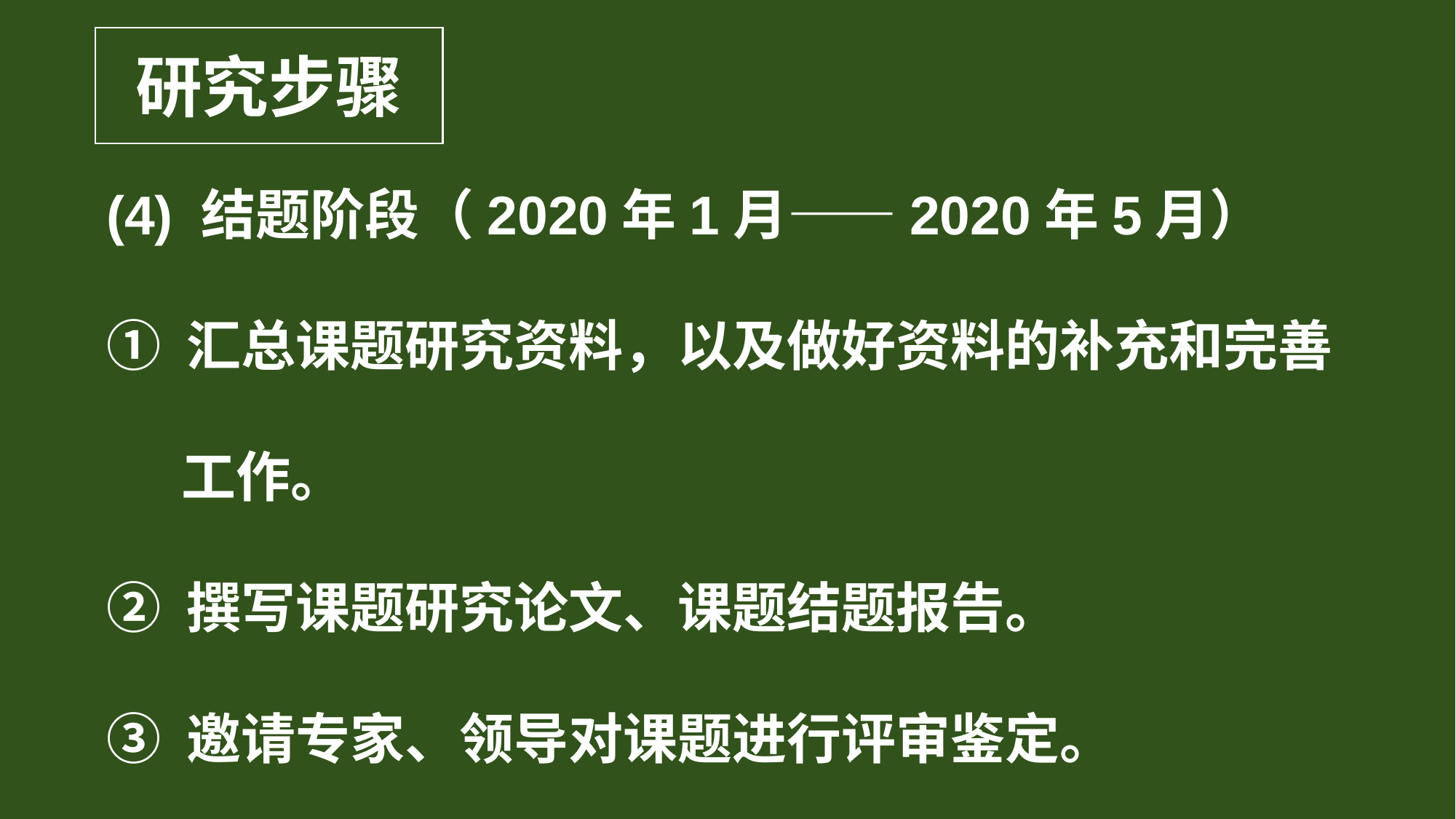

研究步骤
(4) 结题阶段（2020年1月——2020年5月）

① 汇总课题研究资料，以及做好资料的补充和完善
     工作。

② 撰写课题研究论文、课题结题报告。

③ 邀请专家、领导对课题进行评审鉴定。